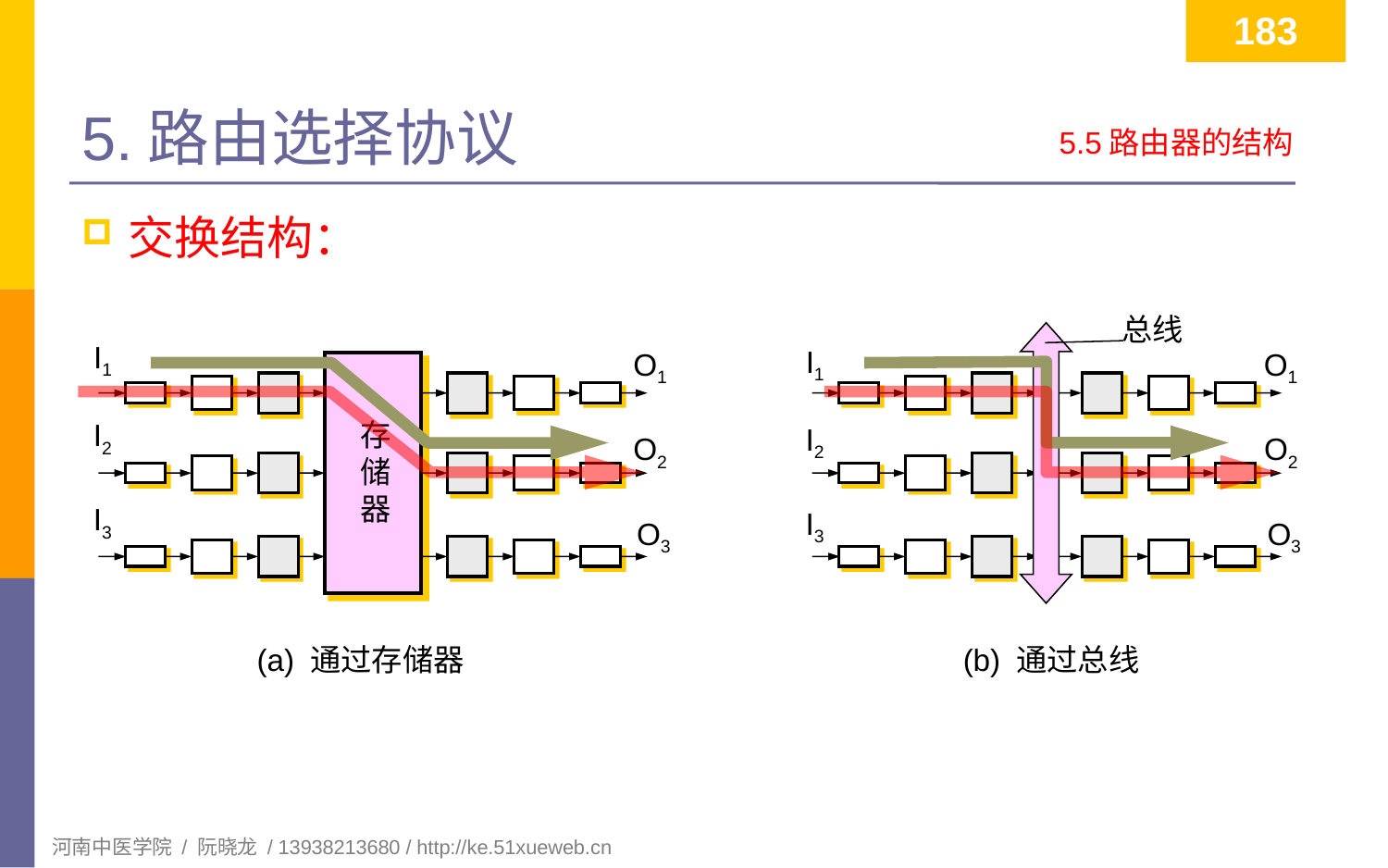

183
# 5.路由选择协议
5.5路由器的结构
交换结构：

总线

I1
I1
O1
O1

存
储
器
I2
I2
O2
O2

I3
I3
O3
O3

(a) 通过存储器
(b) 通过总线